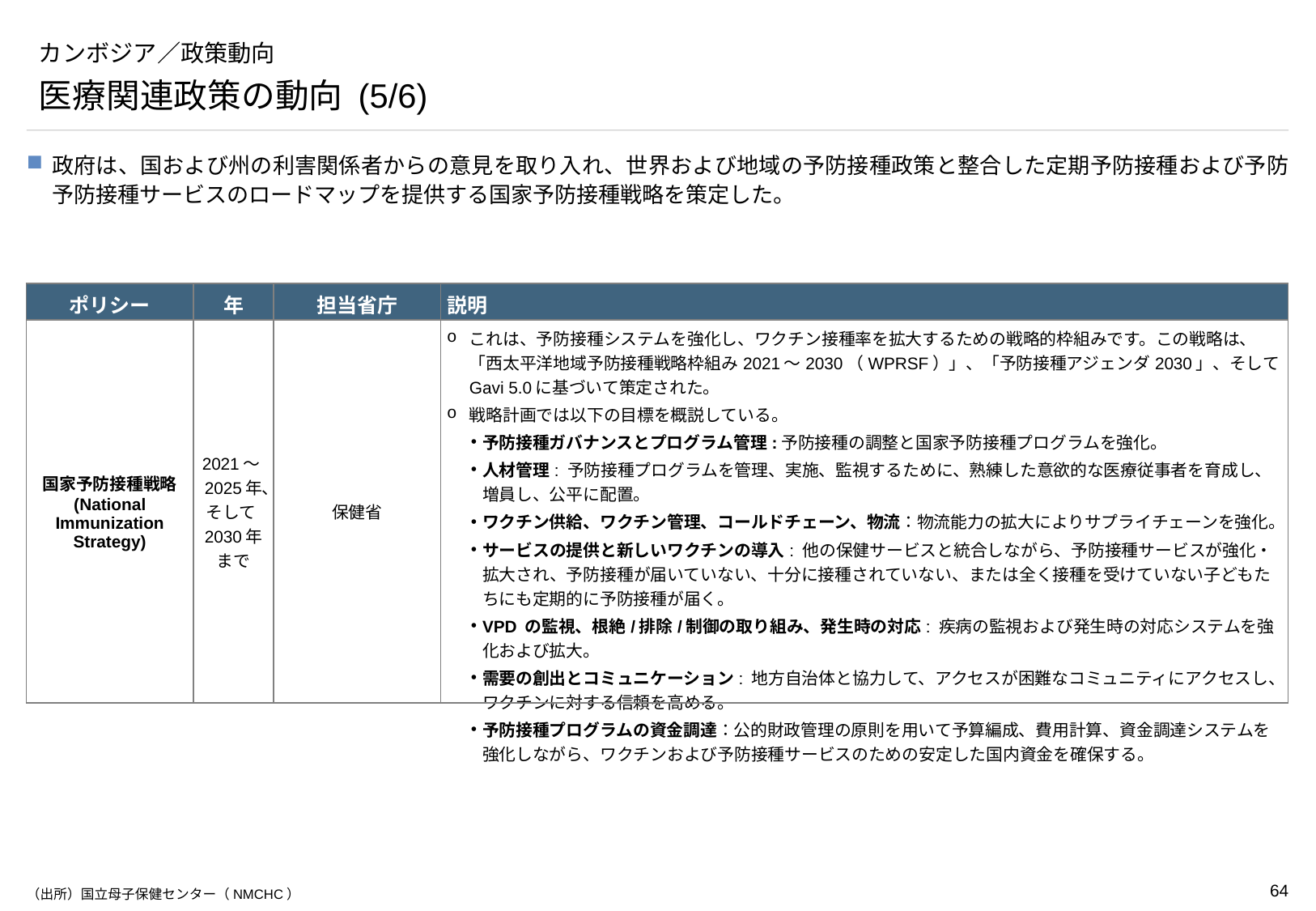

# カンボジア／政策動向
医療関連政策の動向 (5/6)
政府は、国および州の利害関係者からの意見を取り入れ、世界および地域の予防接種政策と整合した定期予防接種および予防予防接種サービスのロードマップを提供する国家予防接種戦略を策定した。
| ポリシー | 年 | 担当省庁 | 説明 |
| --- | --- | --- | --- |
| 国家予防接種戦略 (National Immunization Strategy) | 2021～2025年、そして2030年まで | 保健省 | これは、予防接種システムを強化し、ワクチン接種率を拡大するための戦略的枠組みです。この戦略は、「西太平洋地域予防接種戦略枠組み2021～2030（WPRSF）」、「予防接種アジェンダ2030」、そしてGavi 5.0に基づいて策定された。 戦略計画では以下の目標を概説している。 予防接種ガバナンスとプログラム管理:予防接種の調整と国家予防接種プログラムを強化。 人材管理: 予防接種プログラムを管理、実施、監視するために、熟練した意欲的な医療従事者を育成し、増員し、公平に配置。 ワクチン供給、ワクチン管理、コールドチェーン、物流：物流能力の拡大によりサプライチェーンを強化。 サービスの提供と新しいワクチンの導入: 他の保健サービスと統合しながら、予防接種サービスが強化・拡大され、予防接種が届いていない、十分に接種されていない、または全く接種を受けていない子どもたちにも定期的に予防接種が届く。 VPD の監視、根絶/排除/制御の取り組み、発生時の対応: 疾病の監視および発生時の対応システムを強化および拡大。 需要の創出とコミュニケーション: 地方自治体と協力して、アクセスが困難なコミュニティにアクセスし、ワクチンに対する信頼を高める。 予防接種プログラムの資金調達：公的財政管理の原則を用いて予算編成、費用計算、資金調達システムを強化しながら、ワクチンおよび予防接種サービスのための安定した国内資金を確保する。 |
（出所）国立母子保健センター（NMCHC）